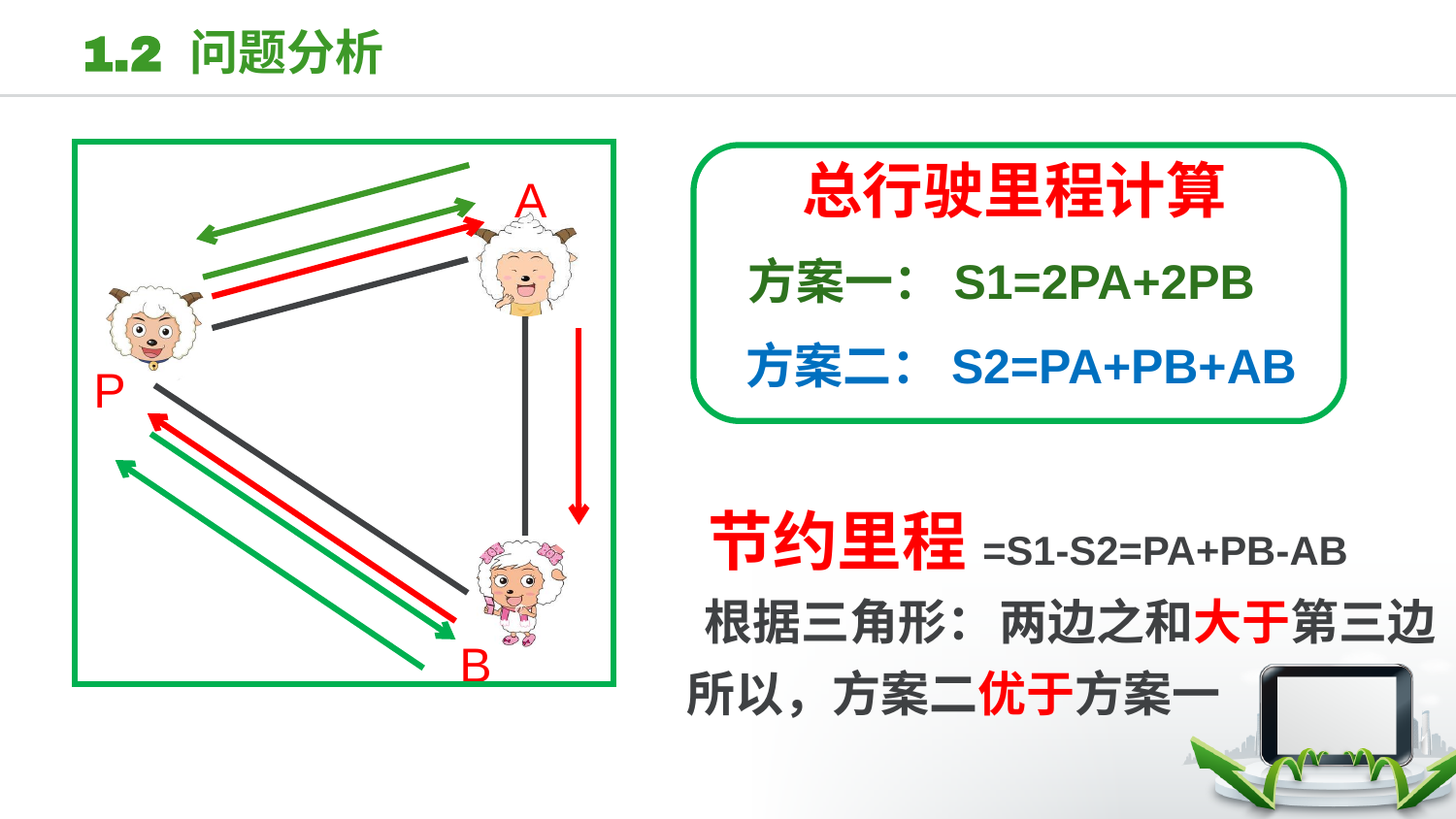

# 1.2 问题分析

A

总行驶里程计算

方案一：S1=2PA+2PB
方案二：S2=PA+PB+AB
P
节约里程=S1-S2=PA+PB-AB
根据三角形：
两边之和大于第三边
B
所以，方案二优于方案一